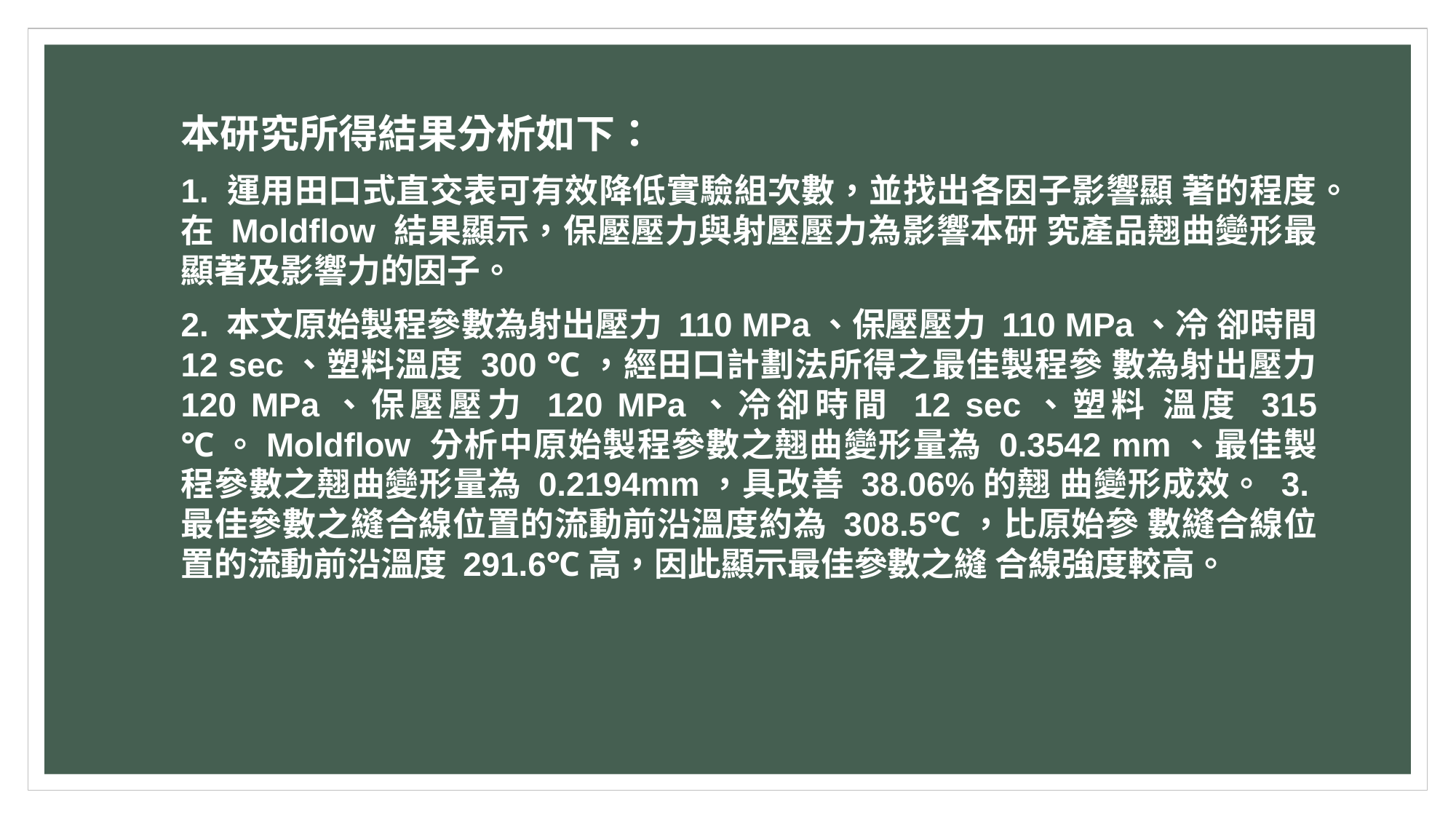

本研究所得結果分析如下：
1. 運用田口式直交表可有效降低實驗組次數，並找出各因子影響顯 著的程度。在 Moldflow 結果顯示，保壓壓力與射壓壓力為影響本研 究產品翹曲變形最顯著及影響力的因子。
2. 本文原始製程參數為射出壓力 110 MPa、保壓壓力 110 MPa、冷 卻時間 12 sec、塑料溫度 300 ℃，經田口計劃法所得之最佳製程參 數為射出壓力 120 MPa、保壓壓力 120 MPa、冷卻時間 12 sec、塑料 溫度 315 ℃。Moldflow 分析中原始製程參數之翹曲變形量為 0.3542 mm、最佳製程參數之翹曲變形量為 0.2194mm，具改善 38.06%的翹 曲變形成效。 3.最佳參數之縫合線位置的流動前沿溫度約為 308.5℃，比原始參 數縫合線位置的流動前沿溫度 291.6℃高，因此顯示最佳參數之縫 合線強度較高。